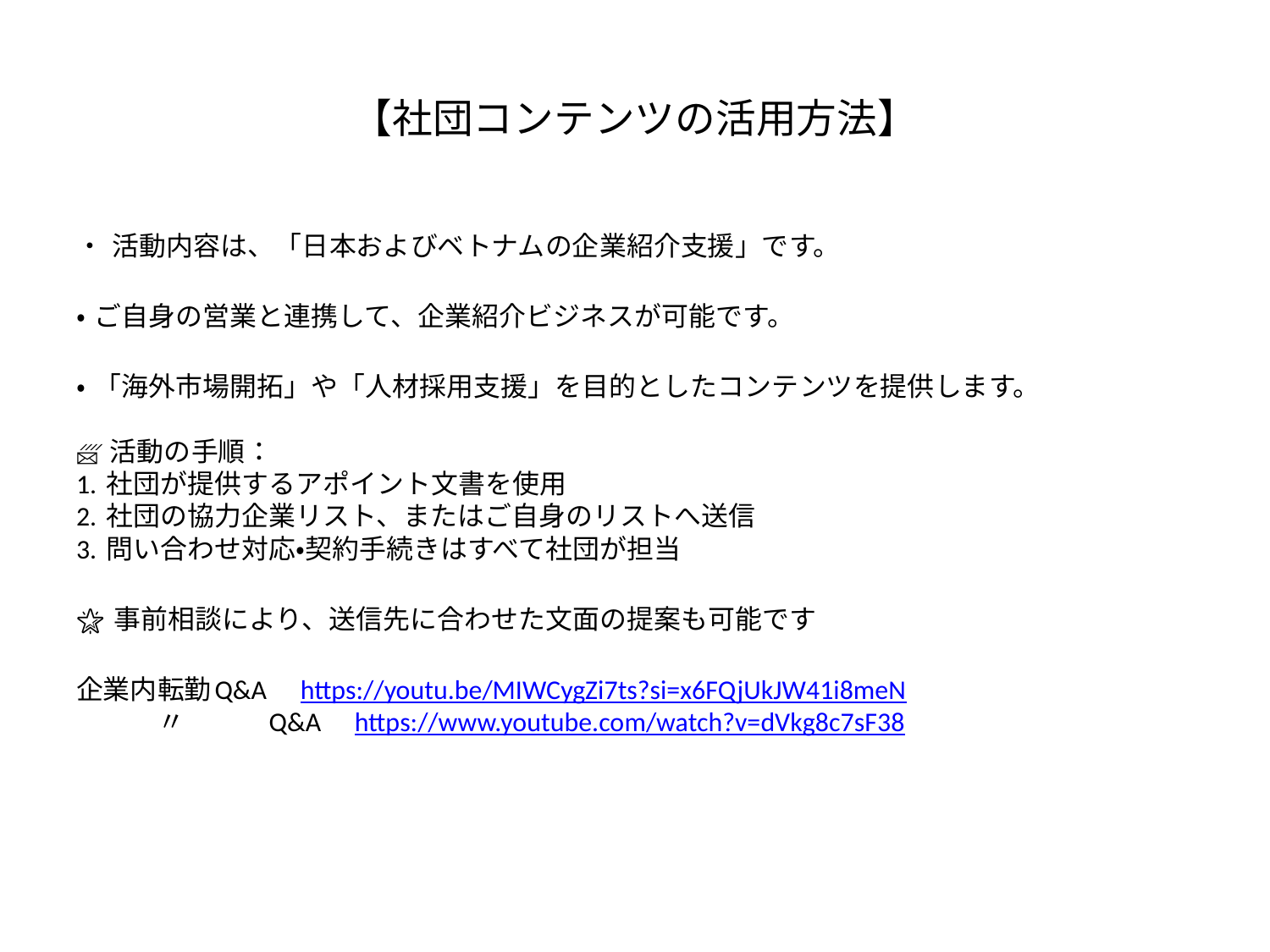

# 【社団コンテンツの活用方法】
• 活動内容は、「日本およびベトナムの企業紹介支援」です。
• ご自身の営業と連携して、企業紹介ビジネスが可能です。
• 「海外市場開拓」や「人材採用支援」を目的としたコンテンツを提供します。
📨 活動の手順：
1. 社団が提供するアポイント文書を使用
2. 社団の協力企業リスト、またはご自身のリストへ送信
3. 問い合わせ対応・契約手続きはすべて社団が担当
🌟 事前相談により、送信先に合わせた文面の提案も可能です
企業内転勤Q&A　https://youtu.be/MIWCygZi7ts?si=x6FQjUkJW41i8meN
　　　〃　　　Q&A　https://www.youtube.com/watch?v=dVkg8c7sF38